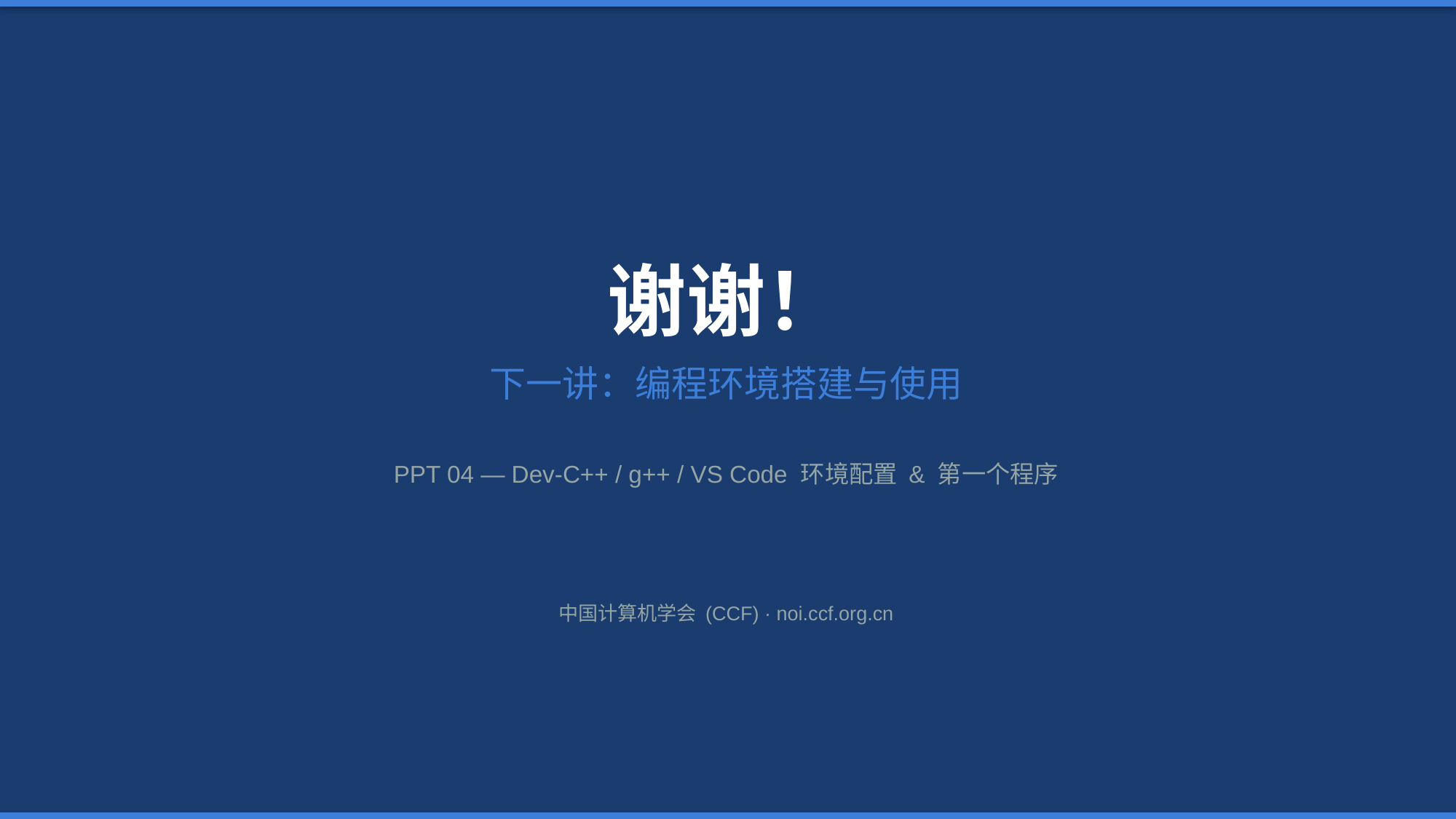

谢谢！
下一讲：编程环境搭建与使用
PPT 04 — Dev-C++ / g++ / VS Code 环境配置 & 第一个程序
中国计算机学会 (CCF) · noi.ccf.org.cn